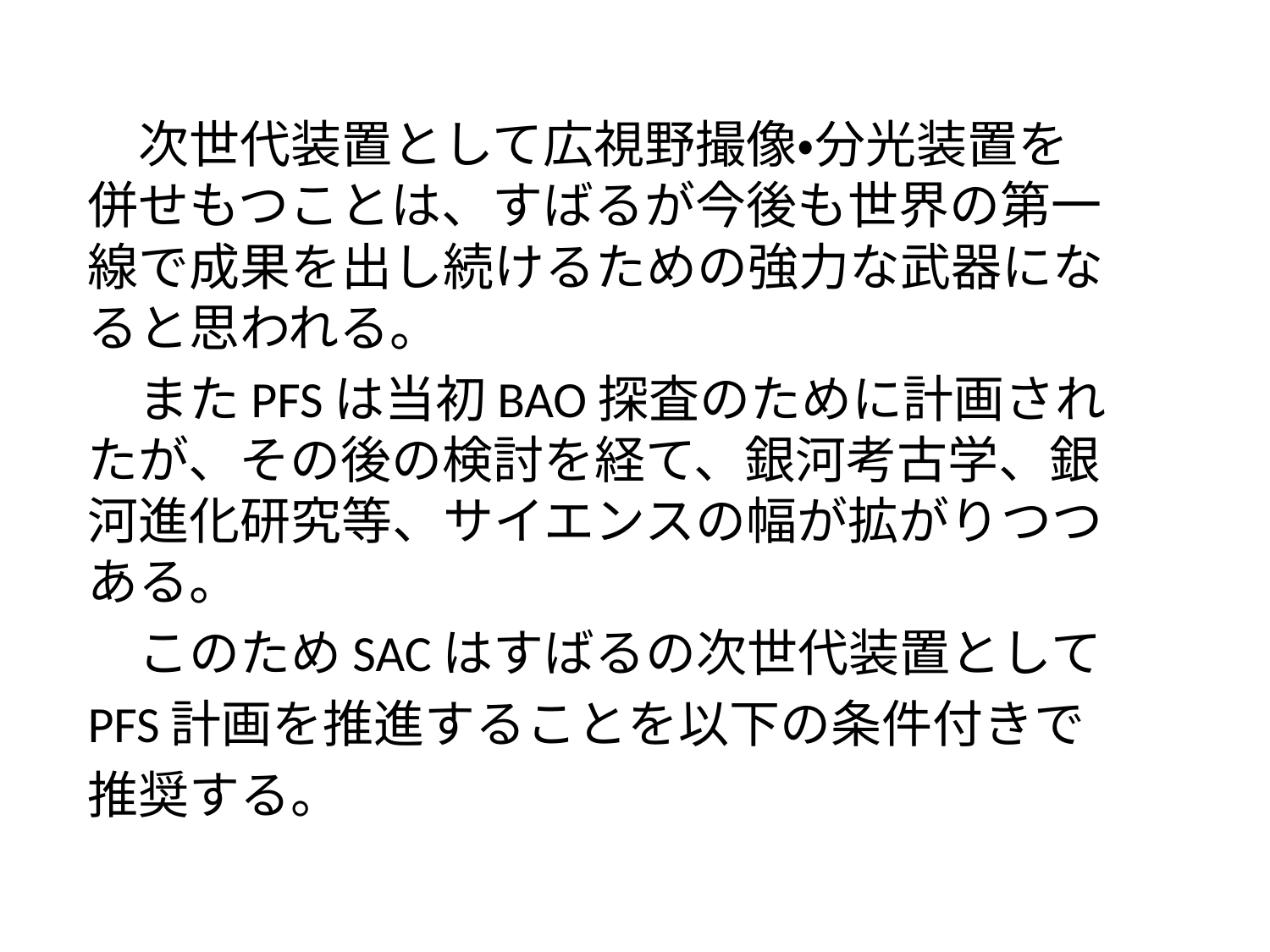

次世代装置として広視野撮像・分光装置を併せもつことは、すばるが今後も世界の第一線で成果を出し続けるための強力な武器になると思われる。
　またPFSは当初BAO探査のために計画されたが、その後の検討を経て、銀河考古学、銀河進化研究等、サイエンスの幅が拡がりつつある。
　このためSACはすばるの次世代装置として
PFS計画を推進することを以下の条件付きで
推奨する。